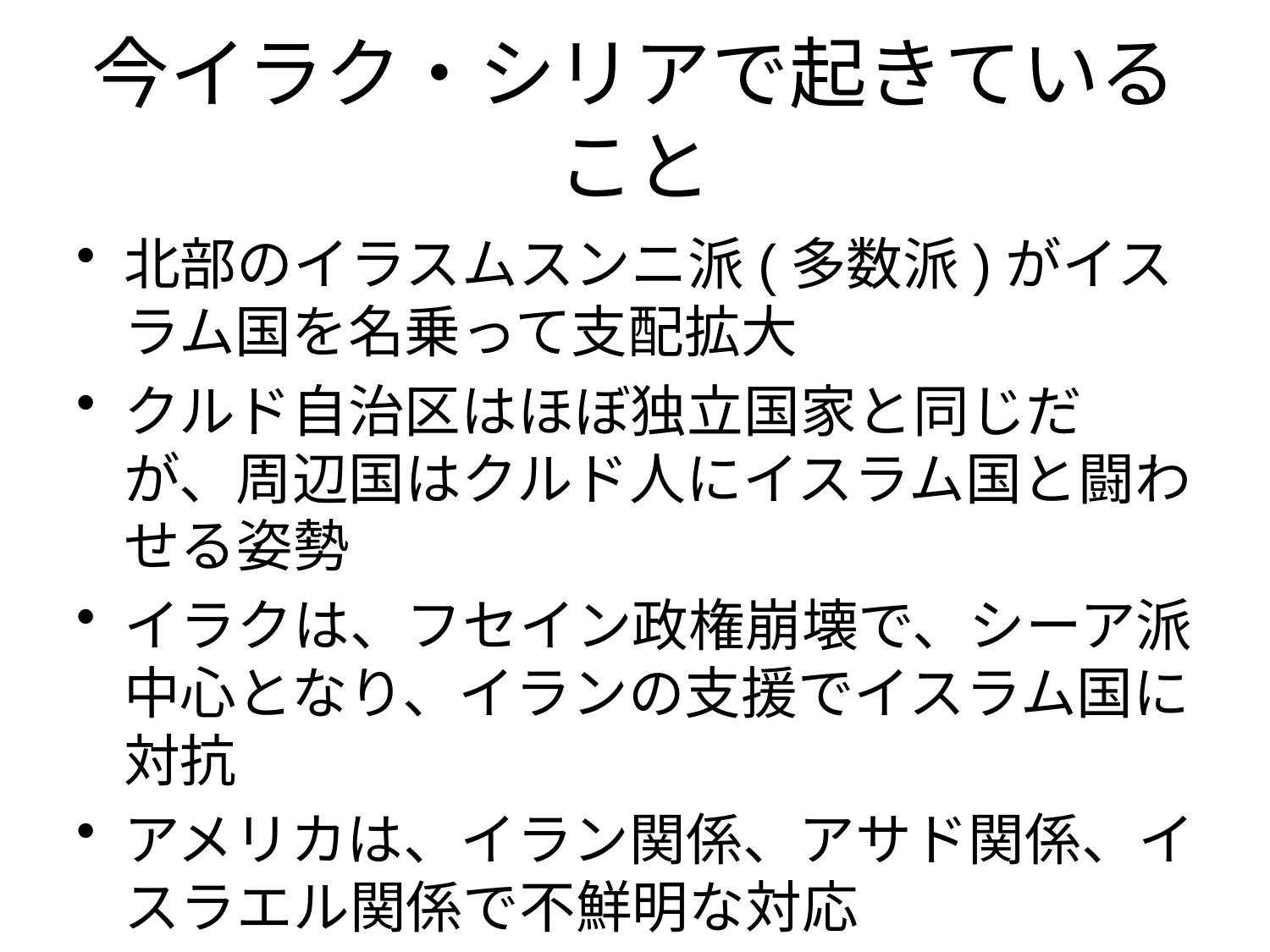

# 今イラク・シリアで起きていること
北部のイラスムスンニ派(多数派)がイスラム国を名乗って支配拡大
クルド自治区はほぼ独立国家と同じだが、周辺国はクルド人にイスラム国と闘わせる姿勢
イラクは、フセイン政権崩壊で、シーア派中心となり、イランの支援でイスラム国に対抗
アメリカは、イラン関係、アサド関係、イスラエル関係で不鮮明な対応